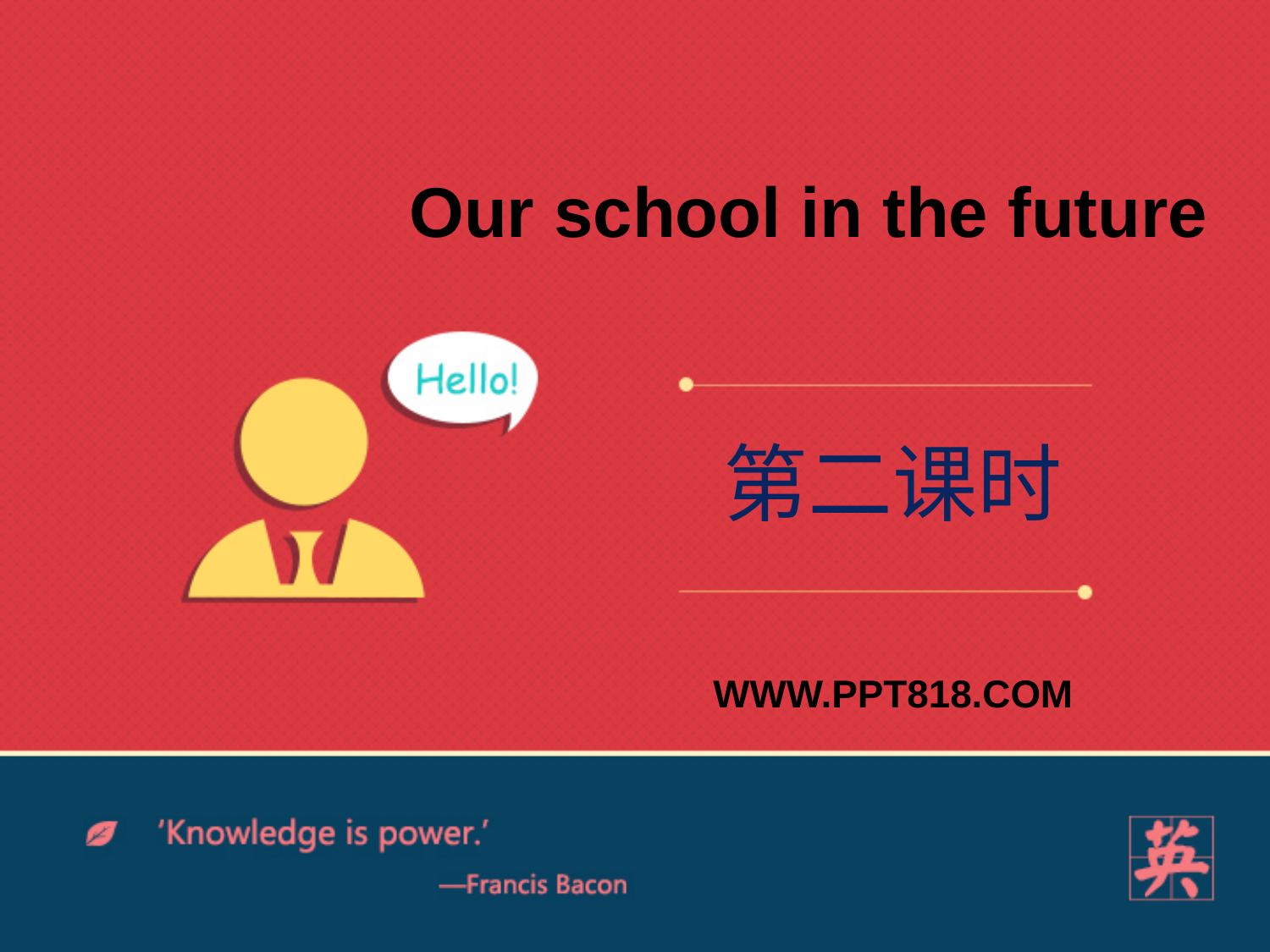

Our school in the future
第二课时
WWW.PPT818.COM